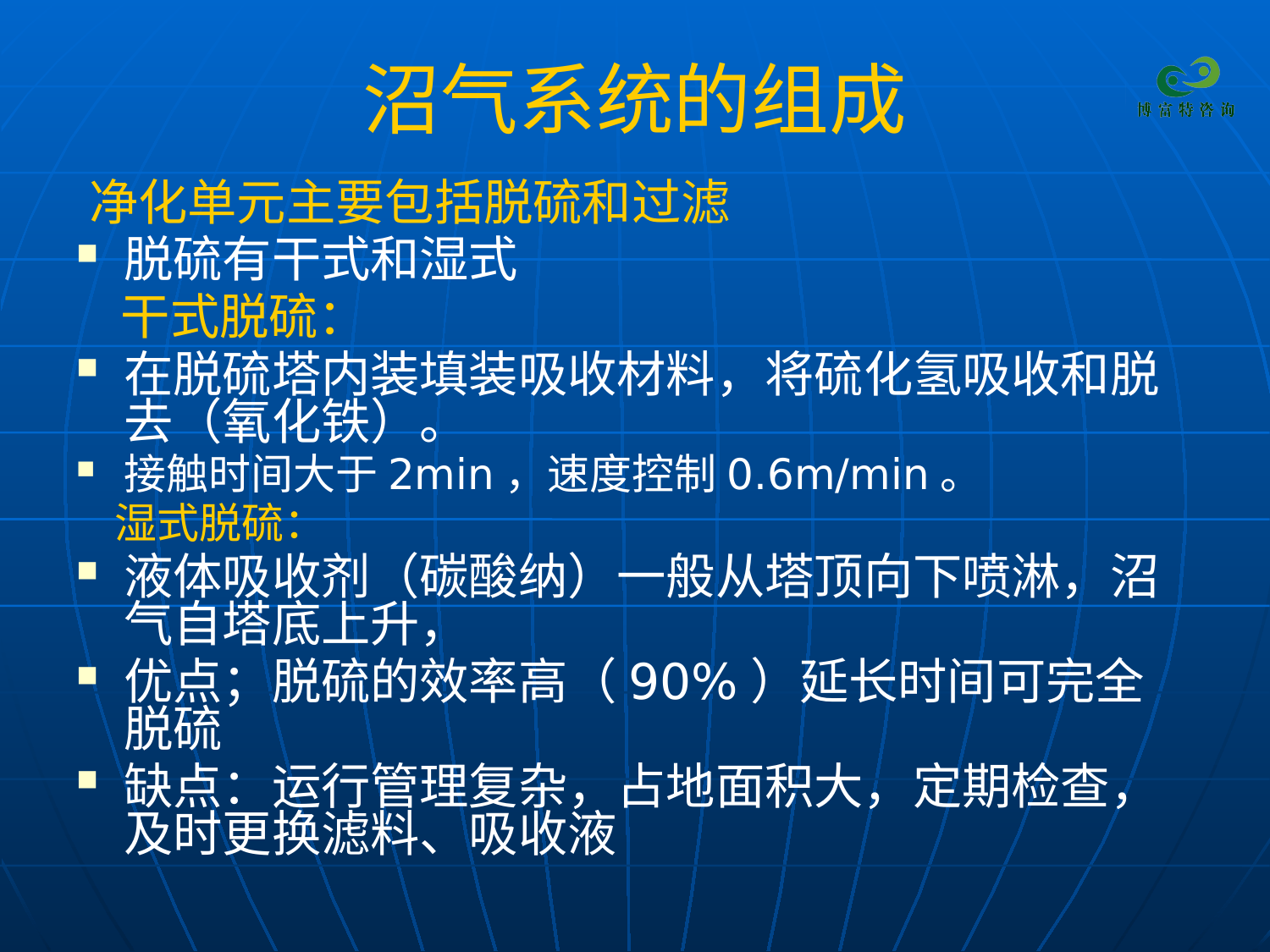

# 沼气系统的组成
 净化单元主要包括脱硫和过滤
脱硫有干式和湿式
   干式脱硫：
在脱硫塔内装填装吸收材料，将硫化氢吸收和脱去（氧化铁）。
接触时间大于2min，速度控制0.6m/min。
   湿式脱硫：
液体吸收剂（碳酸纳）一般从塔顶向下喷淋，沼气自塔底上升，
优点；脱硫的效率高（90%）延长时间可完全脱硫
缺点：运行管理复杂，占地面积大，定期检查，及时更换滤料、吸收液